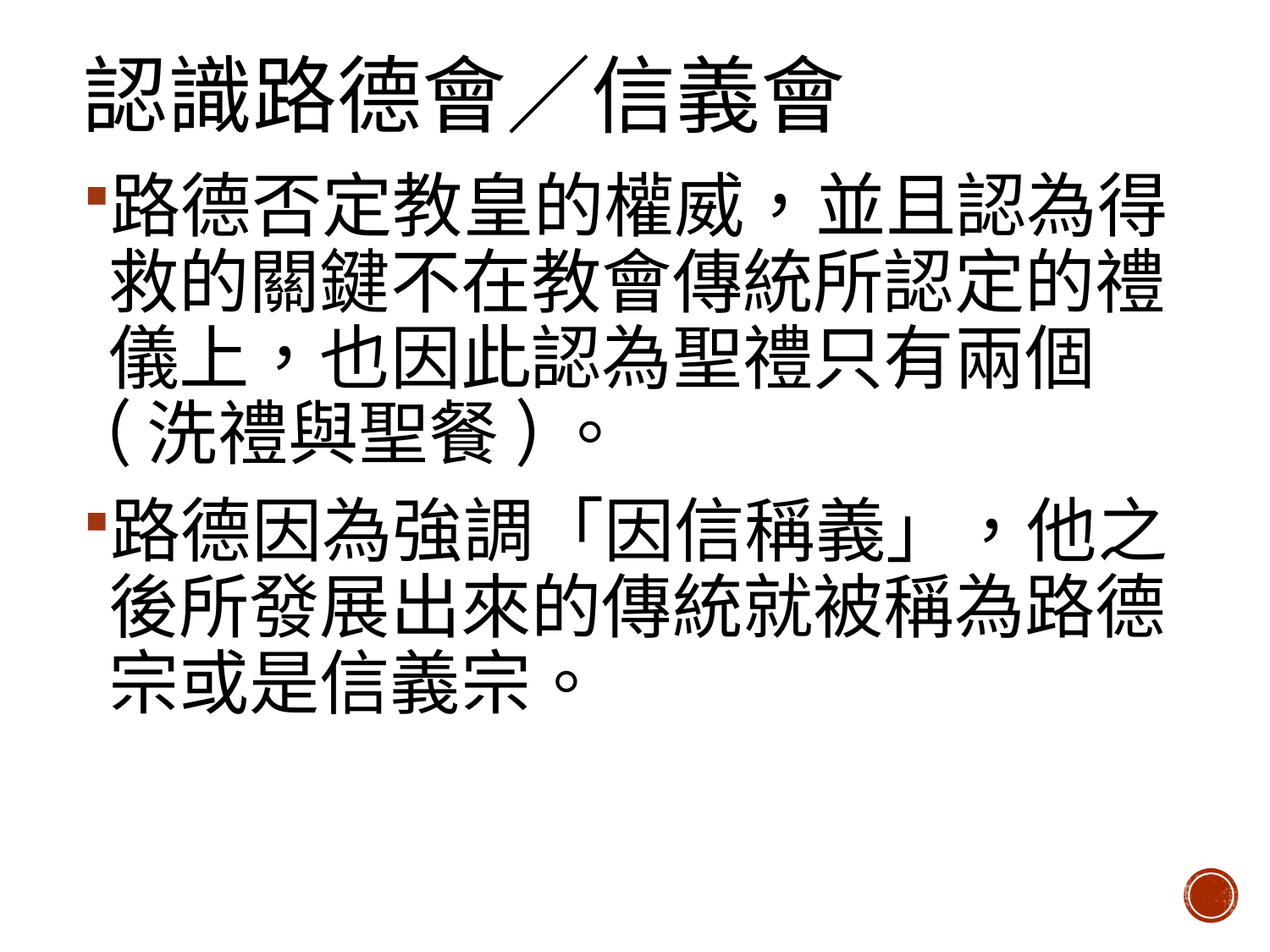

# 認識路德會／信義會
路德否定教皇的權威，並且認為得救的關鍵不在教會傳統所認定的禮儀上，也因此認為聖禮只有兩個(洗禮與聖餐)。
路德因為強調「因信稱義」，他之後所發展出來的傳統就被稱為路德宗或是信義宗。